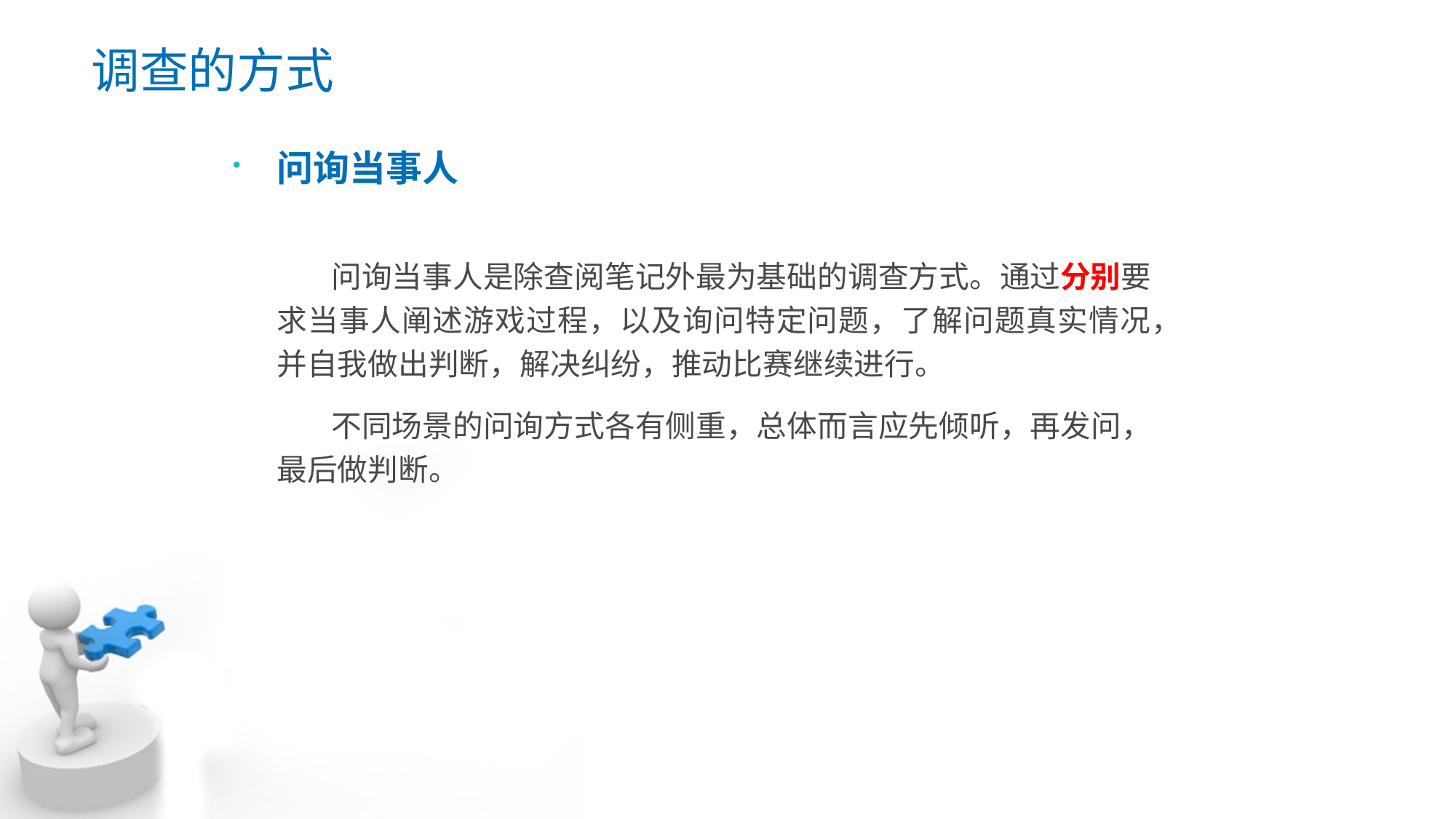

# 调查的方式
问询当事人

       问询当事人是除查阅笔记外最为基础的调查方式。通过分别要求当事人阐述游戏过程，以及询问特定问题，了解问题真实情况，并自我做出判断，解决纠纷，推动比赛继续进行。
       不同场景的问询方式各有侧重，总体而言应先倾听，再发问，最后做判断。